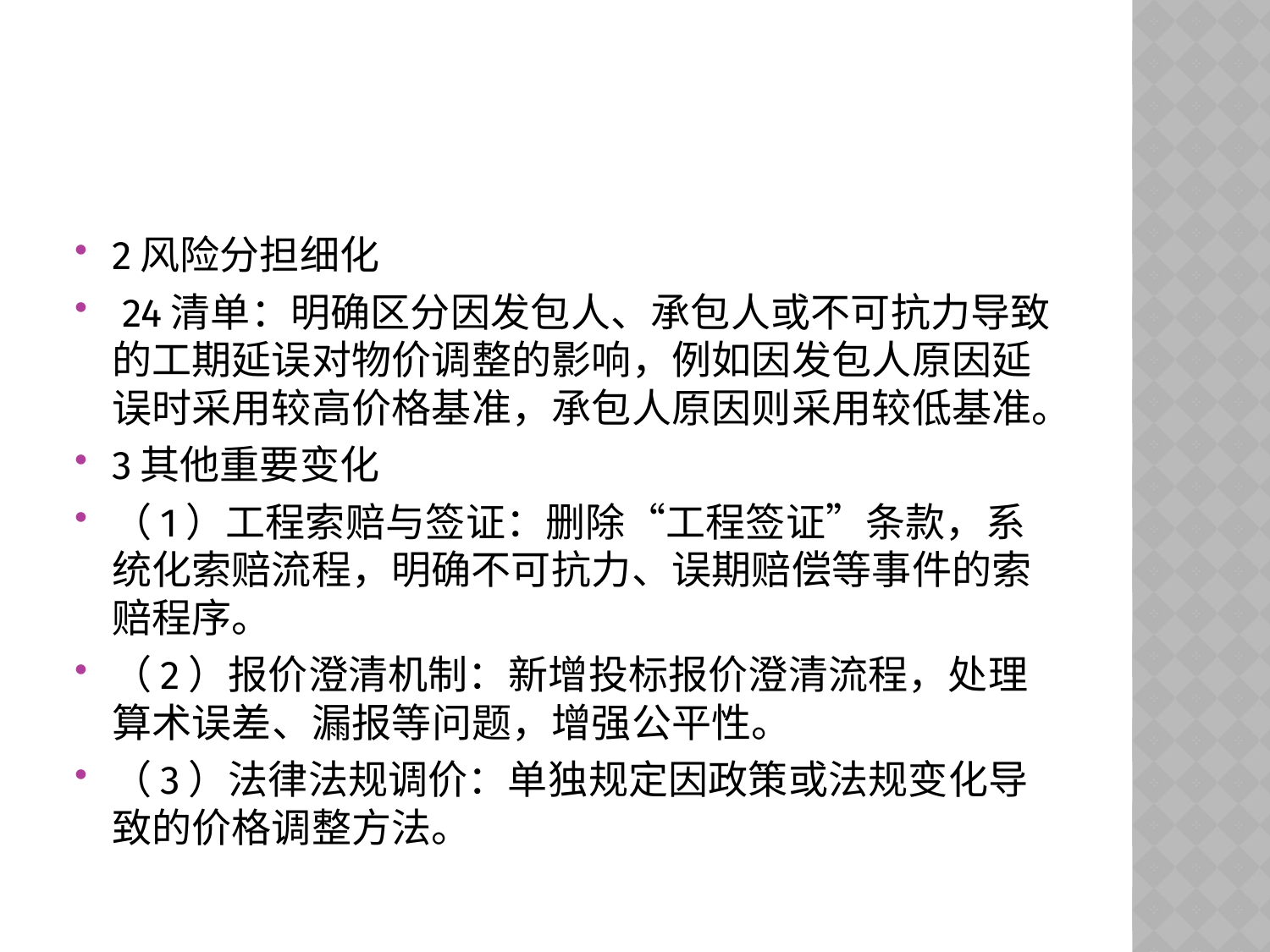

#
2风险分担细化
 24清单：明确区分因发包人、承包人或不可抗力导致的工期延误对物价调整的影响，例如因发包人原因延误时采用较高价格基准，承包人原因则采用较低基准。
3其他重要变化
（1）工程索赔与签证：删除“工程签证”条款，系统化索赔流程，明确不可抗力、误期赔偿等事件的索赔程序。
（2）报价澄清机制：新增投标报价澄清流程，处理算术误差、漏报等问题，增强公平性。
（3）法律法规调价：单独规定因政策或法规变化导致的价格调整方法。